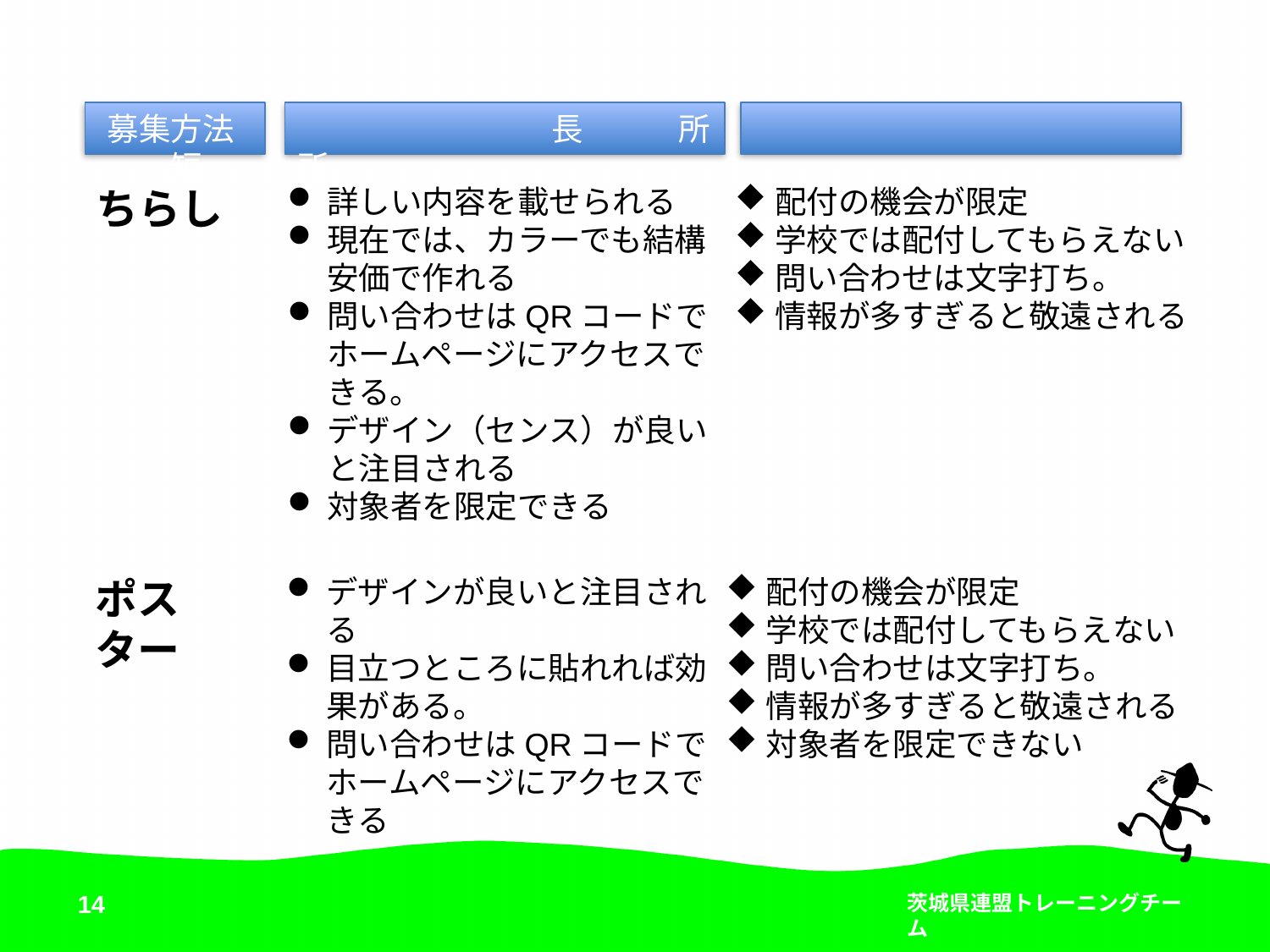

募集方法　　　　　　　　　　長　　　所　　　　　　　　　　　　　　　短　　　所

ちらし
詳しい内容を載せられる
現在では、カラーでも結構安価で作れる
問い合わせはQRコードでホームページにアクセスできる。
デザイン（センス）が良いと注目される
対象者を限定できる

配付の機会が限定
学校では配付してもらえない
問い合わせは文字打ち。
情報が多すぎると敬遠される

ポスター
デザインが良いと注目される
目立つところに貼れれば効果がある。
問い合わせはQRコードでホームページにアクセスできる
配付の機会が限定
学校では配付してもらえない
問い合わせは文字打ち。
情報が多すぎると敬遠される
対象者を限定できない
14
茨城県連盟トレーニングチーム